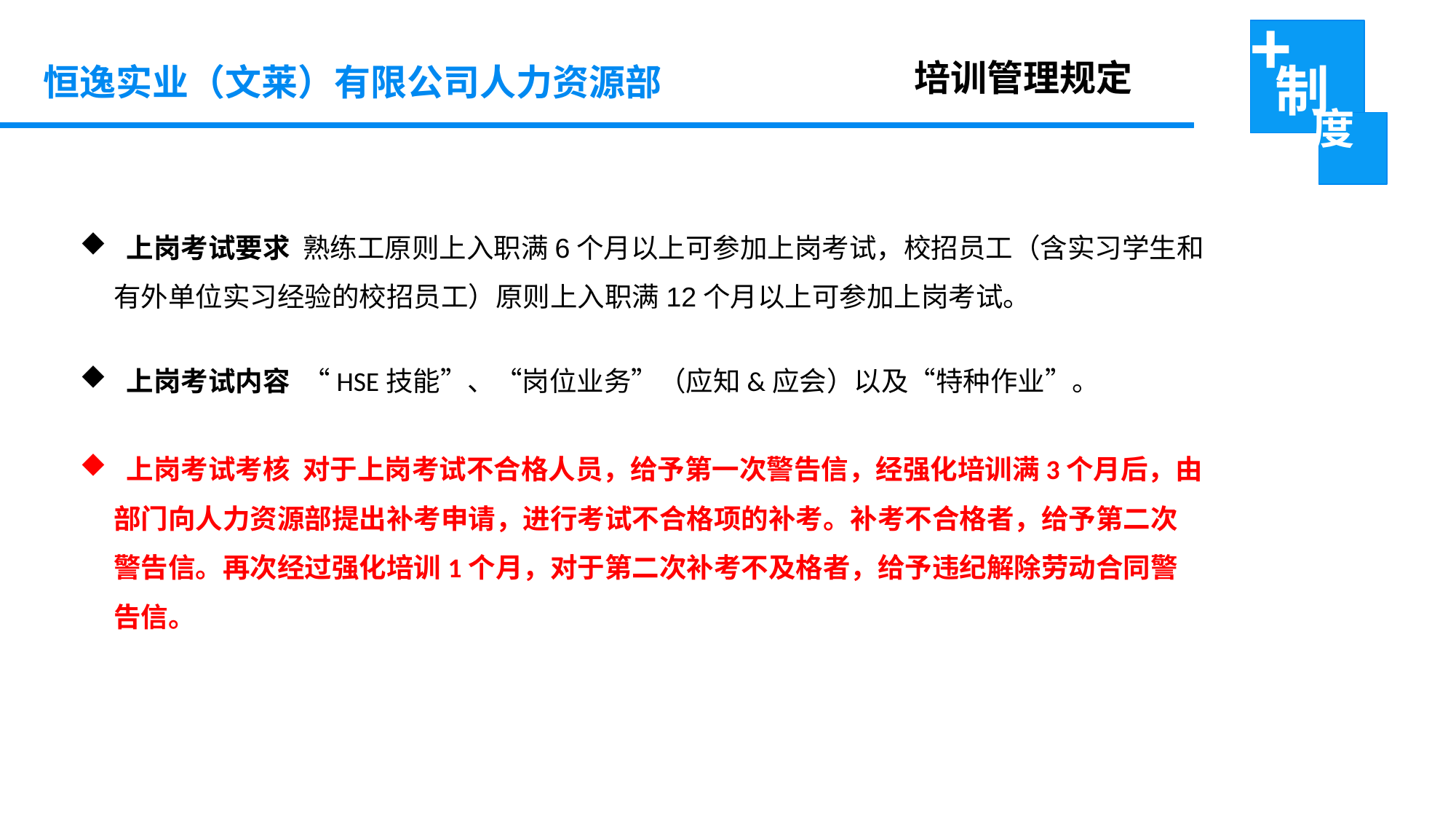

培训管理规定
恒逸实业（文莱）有限公司人力资源部

 上岗考试要求  熟练工原则上入职满6个月以上可参加上岗考试，校招员工（含实习学生和有外单位实习经验的校招员工）原则上入职满12个月以上可参加上岗考试。

 上岗考试内容  “HSE技能”、“岗位业务”（应知&应会）以及“特种作业”。

 上岗考试考核  对于上岗考试不合格人员，给予第一次警告信，经强化培训满3个月后，由部门向人力资源部提出补考申请，进行考试不合格项的补考。补考不合格者，给予第二次警告信。再次经过强化培训1个月，对于第二次补考不及格者，给予违纪解除劳动合同警告信。